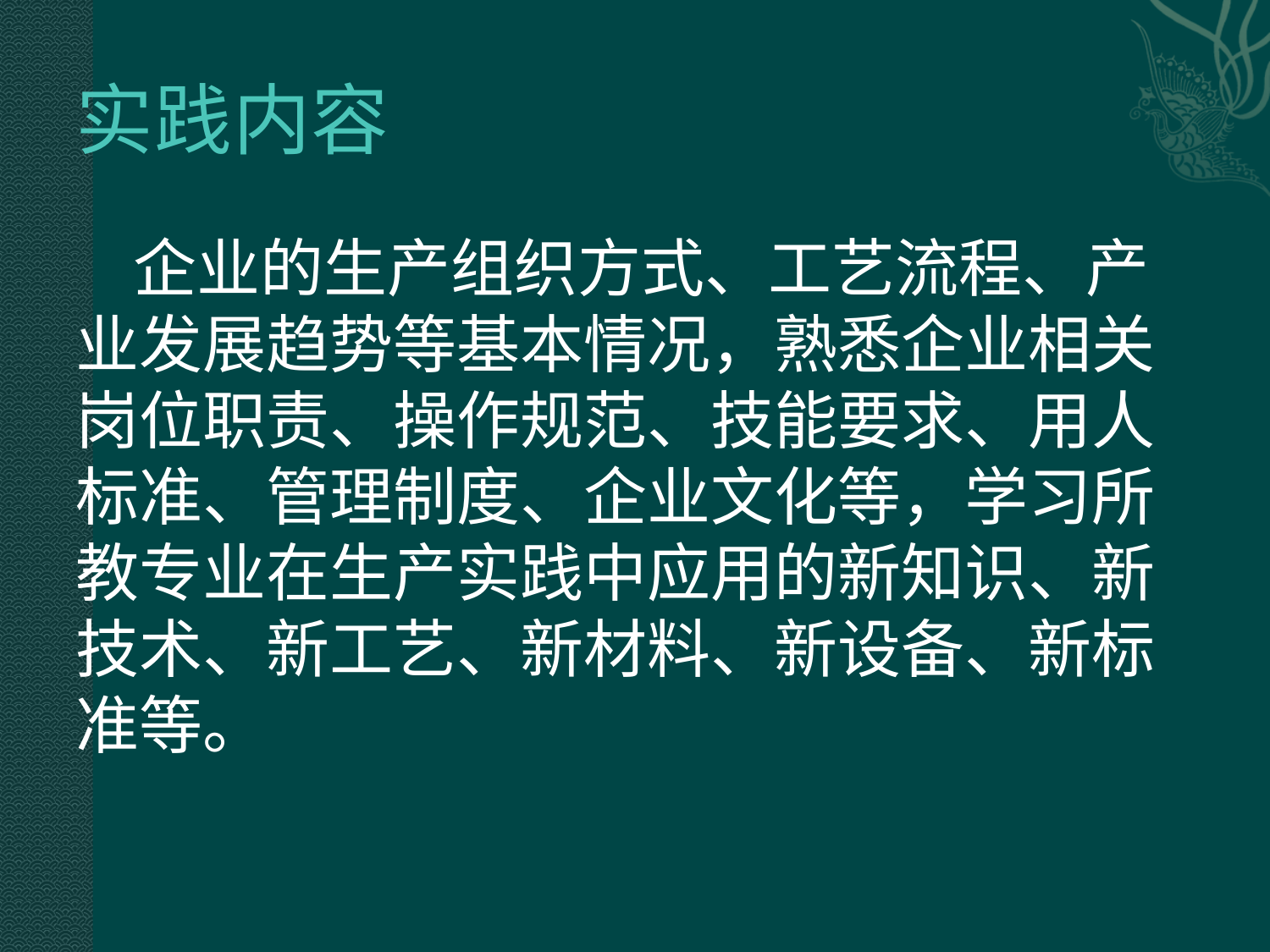

# 实践内容
   企业的生产组织方式、工艺流程、产业发展趋势等基本情况，熟悉企业相关岗位职责、操作规范、技能要求、用人标准、管理制度、企业文化等，学习所教专业在生产实践中应用的新知识、新技术、新工艺、新材料、新设备、新标准等。